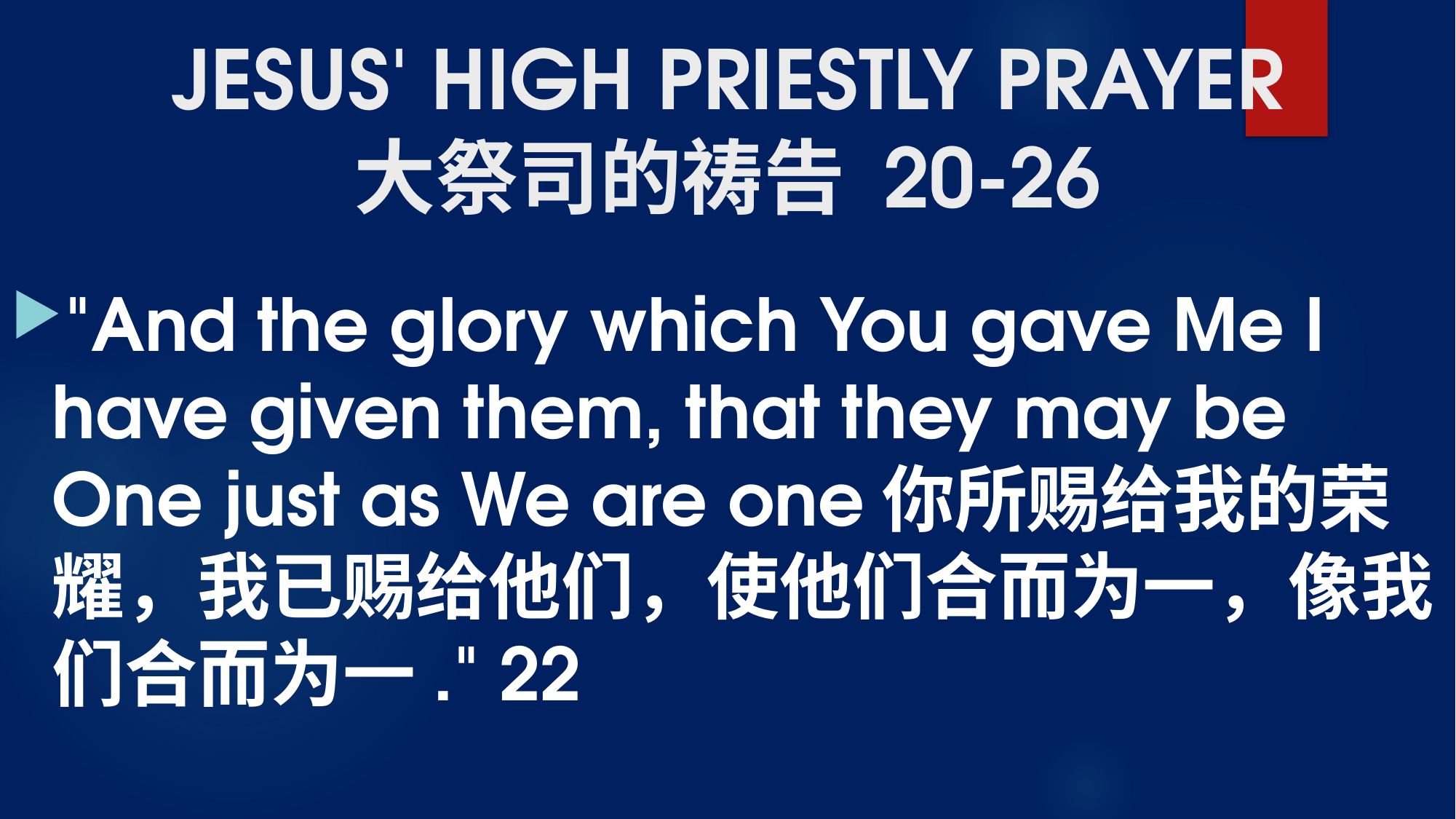

# JESUS' HIGH PRIESTLY PRAYER 大祭司的祷告 20-26
"And the glory which You gave Me I have given them, that they may be One just as We are one你所赐给我的荣耀，我已赐给他们，使他们合而为一，像我们合而为一." 22